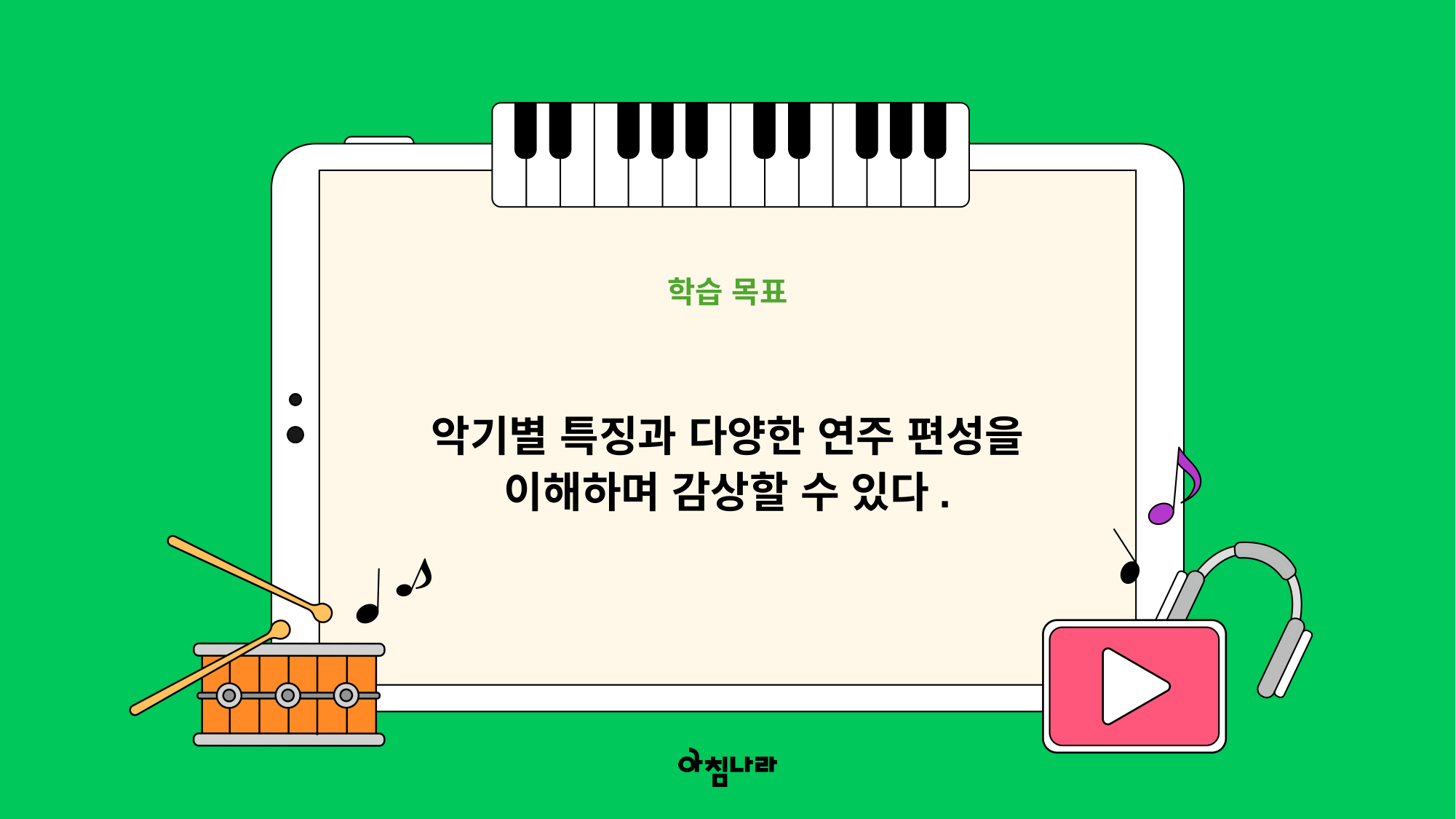

학습 목표
악기별 특징과 다양한 연주 편성을 이해하며 감상할 수 있다.